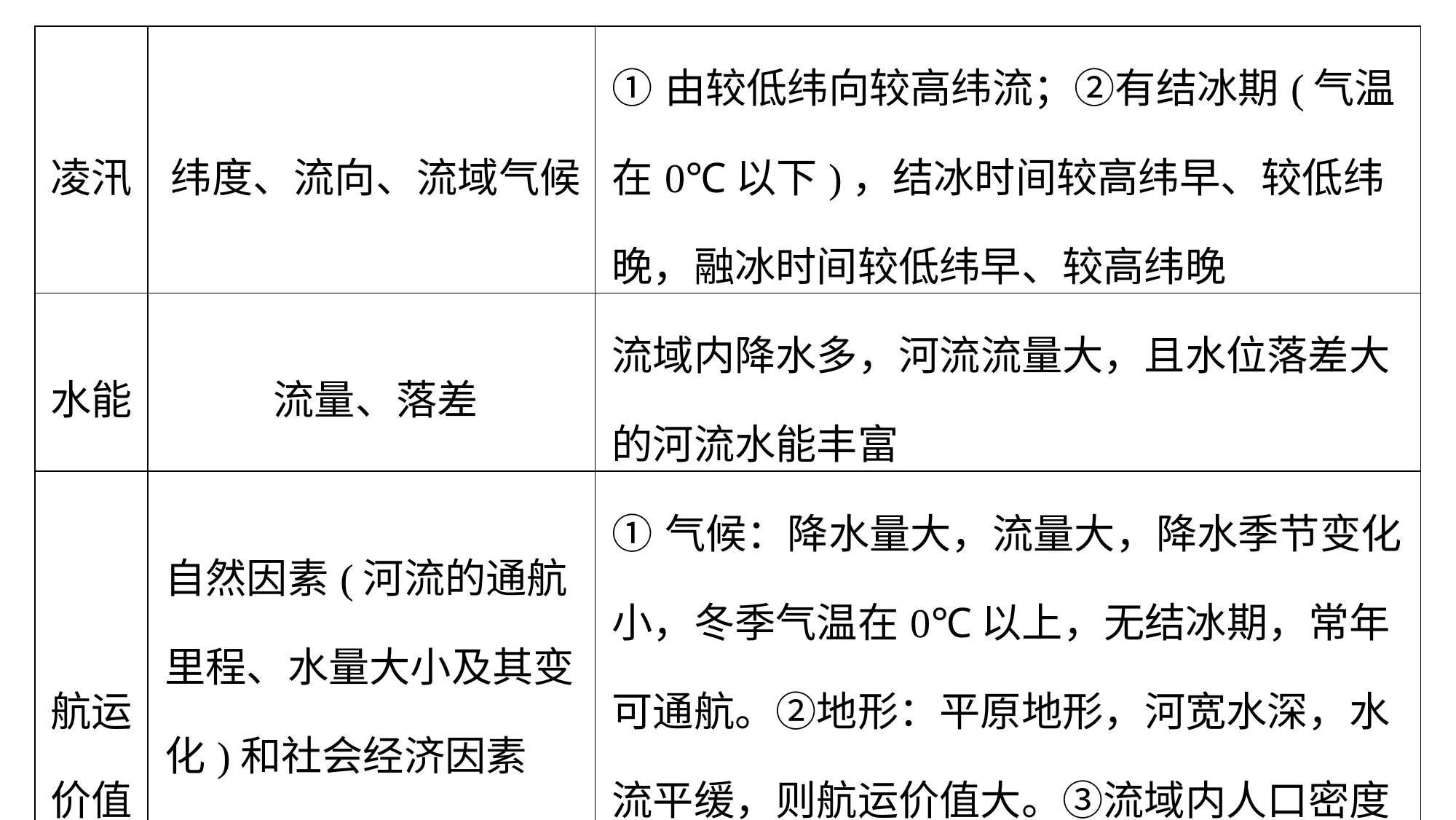

| 凌汛 | 纬度、流向、流域气候 | ①由较低纬向较高纬流；②有结冰期(气温在0℃以下)，结冰时间较高纬早、较低纬晚，融冰时间较低纬早、较高纬晚 |
| --- | --- | --- |
| 水能 | 流量、落差 | 流域内降水多，河流流量大，且水位落差大的河流水能丰富 |
| 航运价值 | 自然因素(河流的通航里程、水量大小及其变化)和社会经济因素(流域内经济发达程度、人口和城市数量) | ①气候：降水量大，流量大，降水季节变化小，冬季气温在0℃以上，无结冰期，常年可通航。②地形：平原地形，河宽水深，水流平缓，则航运价值大。③流域内人口密度大，经济发达，客货运输量大，则航运价值大 |